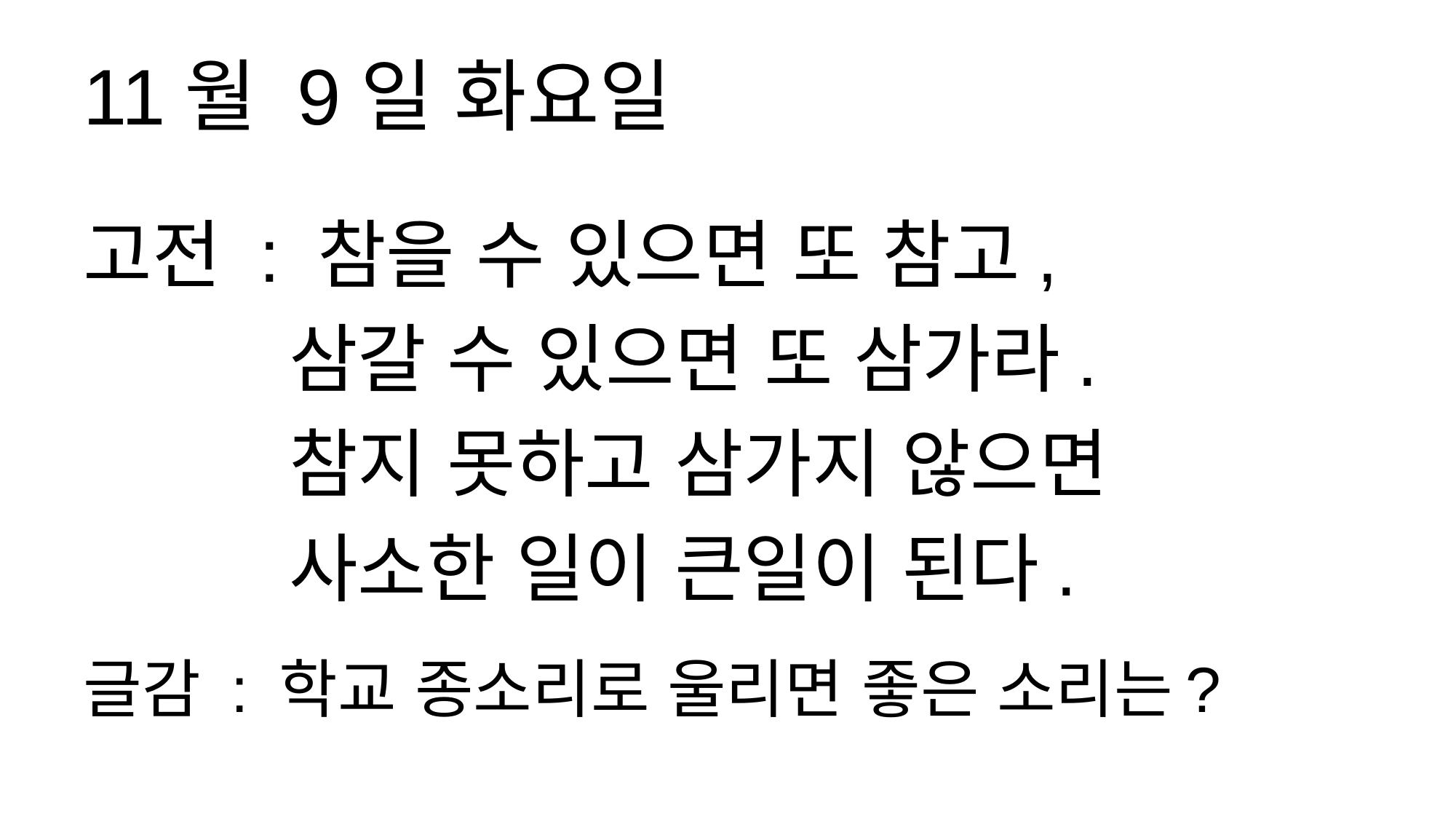

11월 9일 화요일
고전 : 참을 수 있으면 또 참고,
         삼갈 수 있으면 또 삼가라.
         참지 못하고 삼가지 않으면
         사소한 일이 큰일이 된다.
글감 : 학교 종소리로 울리면 좋은 소리는?